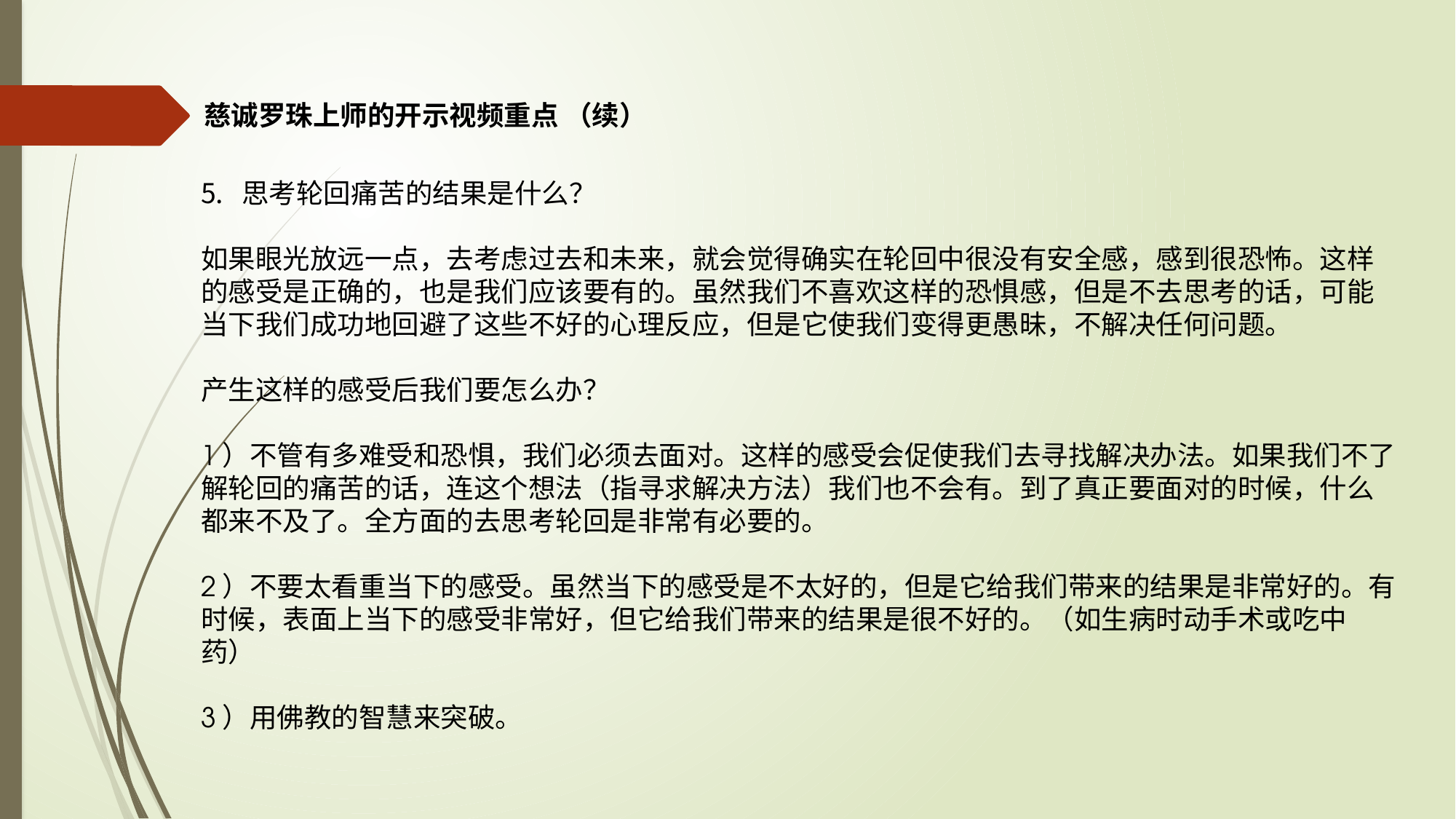

慈诚罗珠上师的开示视频重点 （续）
思考轮回痛苦的结果是什么？

如果眼光放远一点，去考虑过去和未来，就会觉得确实在轮回中很没有安全感，感到很恐怖。这样的感受是正确的，也是我们应该要有的。虽然我们不喜欢这样的恐惧感，但是不去思考的话，可能当下我们成功地回避了这些不好的心理反应，但是它使我们变得更愚昧，不解决任何问题。

产生这样的感受后我们要怎么办？

1）不管有多难受和恐惧，我们必须去面对。这样的感受会促使我们去寻找解决办法。如果我们不了解轮回的痛苦的话，连这个想法（指寻求解决方法）我们也不会有。到了真正要面对的时候，什么都来不及了。全方面的去思考轮回是非常有必要的。

2）不要太看重当下的感受。虽然当下的感受是不太好的，但是它给我们带来的结果是非常好的。有时候，表面上当下的感受非常好，但它给我们带来的结果是很不好的。（如生病时动手术或吃中药）

3）用佛教的智慧来突破。